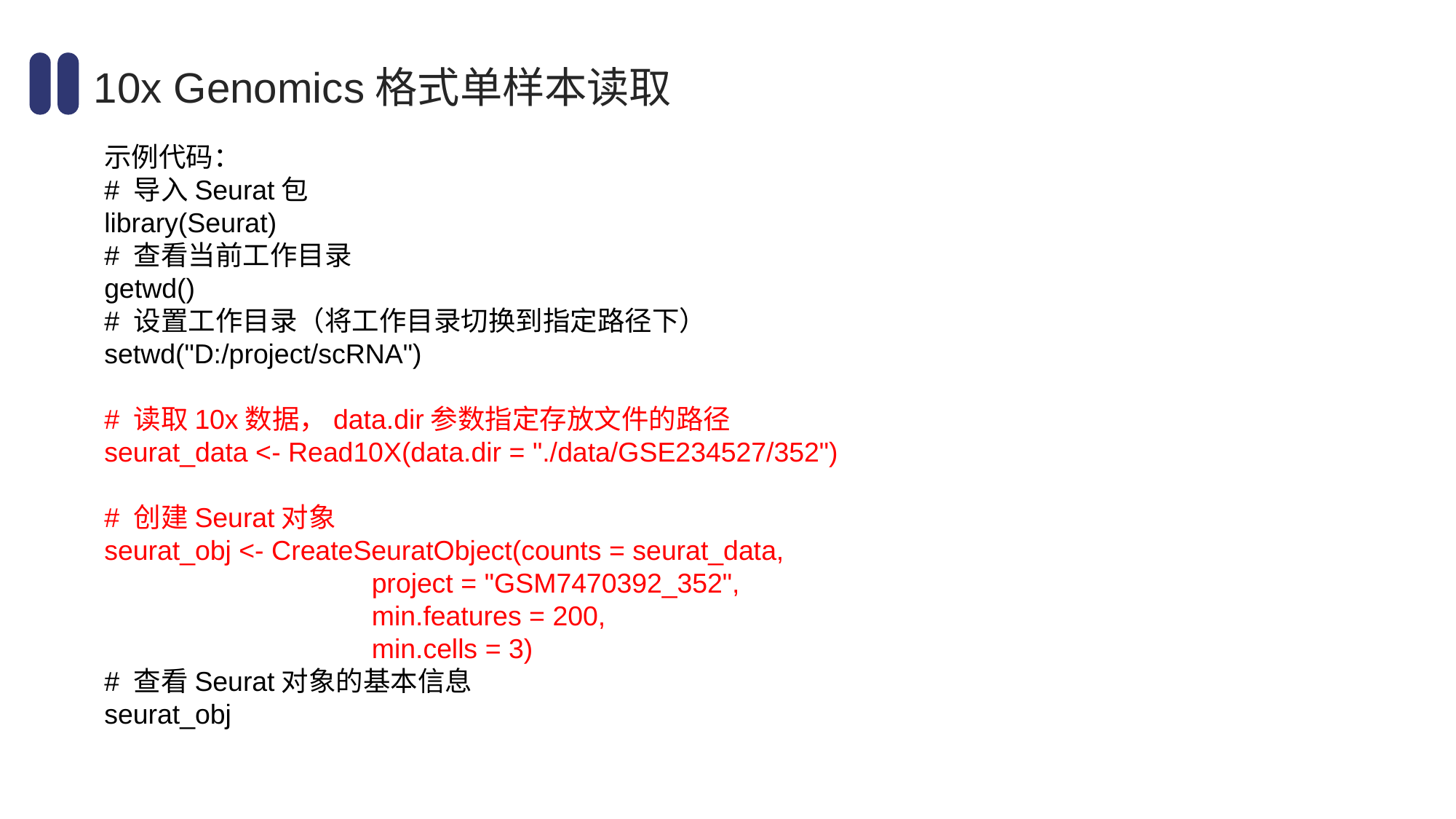

10x Genomics格式单样本读取
示例代码：
# 导入Seurat包
library(Seurat)
# 查看当前工作目录
getwd()
# 设置工作目录（将工作目录切换到指定路径下）
setwd("D:/project/scRNA")

# 读取10x数据，data.dir参数指定存放文件的路径
seurat_data <- Read10X(data.dir = "./data/GSE234527/352")

# 创建Seurat对象
seurat_obj <- CreateSeuratObject(counts = seurat_data,
                                   project = "GSM7470392_352",
                                   min.features = 200,
                                   min.cells = 3)
# 查看Seurat对象的基本信息
seurat_obj